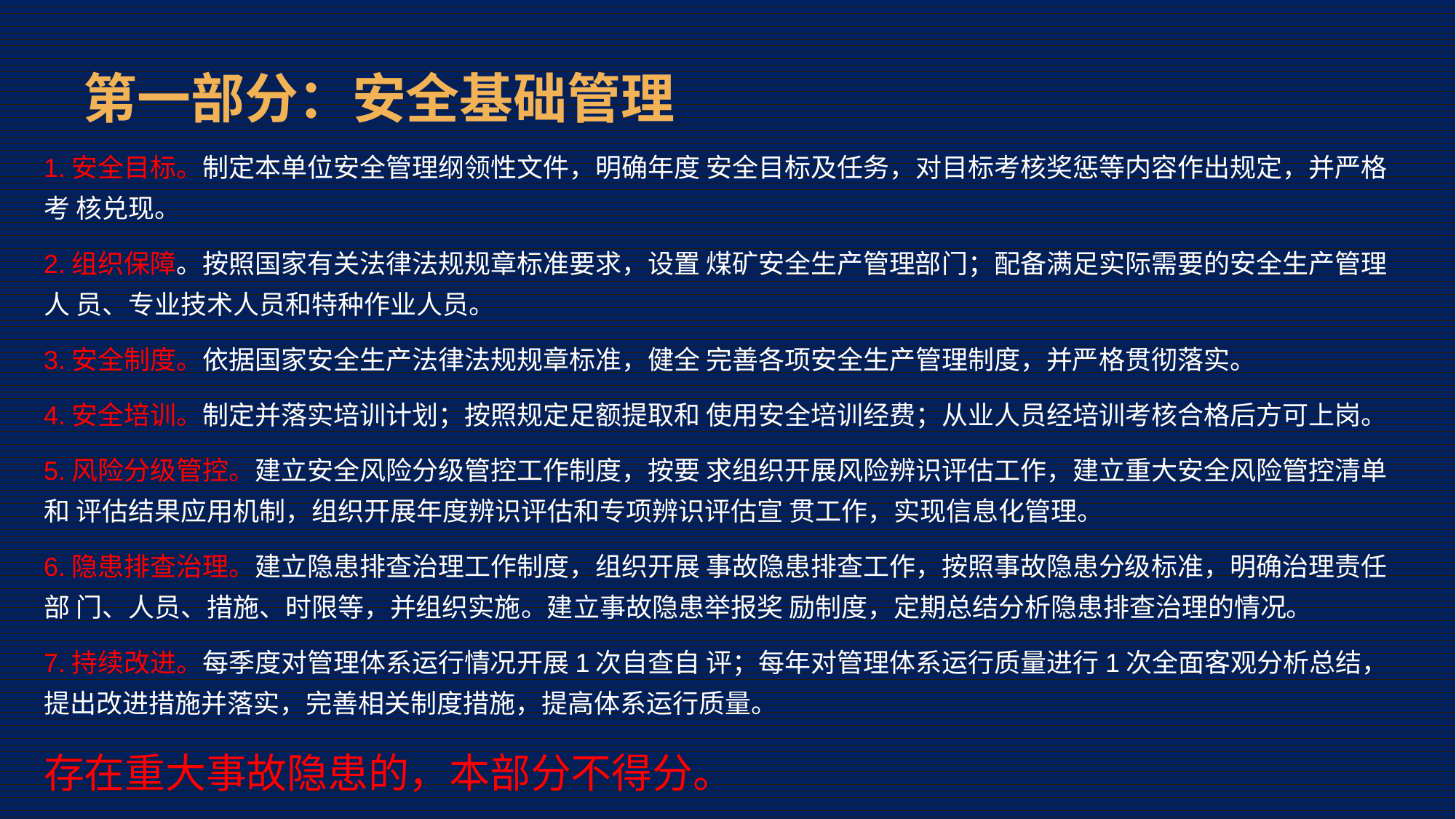

# 第一部分：安全基础管理
1.安全目标。制定本单位安全管理纲领性文件，明确年度 安全目标及任务，对目标考核奖惩等内容作出规定，并严格考 核兑现。
2.组织保障。按照国家有关法律法规规章标准要求，设置 煤矿安全生产管理部门；配备满足实际需要的安全生产管理人 员、专业技术人员和特种作业人员。
3.安全制度。依据国家安全生产法律法规规章标准，健全 完善各项安全生产管理制度，并严格贯彻落实。
4.安全培训。制定并落实培训计划；按照规定足额提取和 使用安全培训经费；从业人员经培训考核合格后方可上岗。
5.风险分级管控。建立安全风险分级管控工作制度，按要 求组织开展风险辨识评估工作，建立重大安全风险管控清单和 评估结果应用机制，组织开展年度辨识评估和专项辨识评估宣 贯工作，实现信息化管理。
6.隐患排查治理。建立隐患排查治理工作制度，组织开展 事故隐患排查工作，按照事故隐患分级标准，明确治理责任部 门、人员、措施、时限等，并组织实施。建立事故隐患举报奖 励制度，定期总结分析隐患排查治理的情况。
7.持续改进。每季度对管理体系运行情况开展1次自查自 评；每年对管理体系运行质量进行1次全面客观分析总结，提出改进措施并落实，完善相关制度措施，提高体系运行质量。
存在重大事故隐患的，本部分不得分。